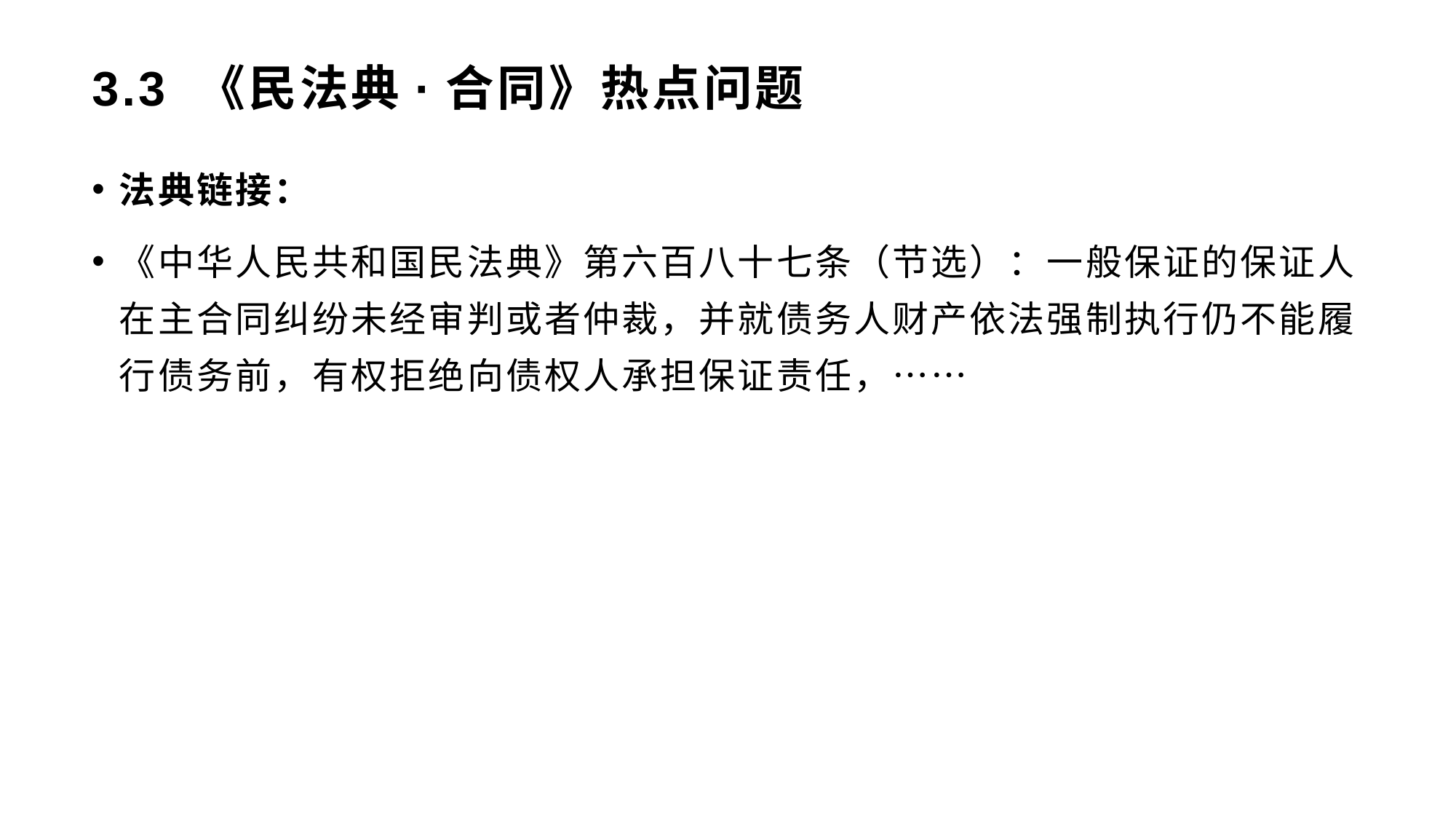

# 3.3 《民法典·合同》热点问题
法典链接：
《中华人民共和国民法典》第六百八十七条（节选）：一般保证的保证人在主合同纠纷未经审判或者仲裁，并就债务人财产依法强制执行仍不能履行债务前，有权拒绝向债权人承担保证责任，……